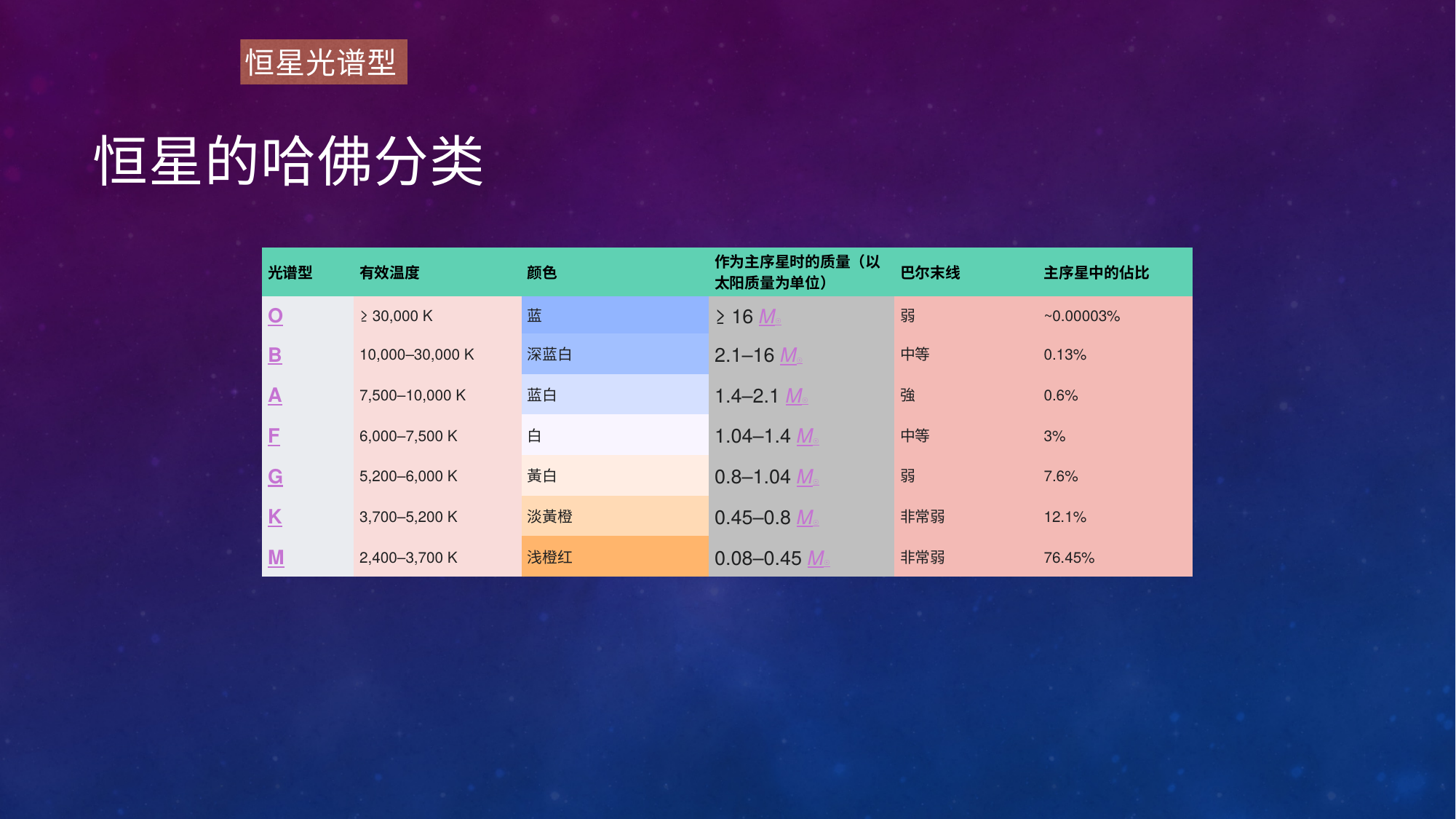

恒星光谱型
# 恒星的哈佛分类
| 光谱型 | 有效温度 | 颜色 | 作为主序星时的质量 （以太阳质量为单位） | 巴尔末线 | 主序星中的佔比 |
| --- | --- | --- | --- | --- | --- |
| O | ≥ 30,000 K | 蓝 | ≥ 16 M☉ | 弱 | ~0.00003% |
| B | 10,000–30,000 K | 深蓝白 | 2.1–16 M☉ | 中等 | 0.13% |
| A | 7,500–10,000 K | 蓝白 | 1.4–2.1 M☉ | 強 | 0.6% |
| F | 6,000–7,500 K | 白 | 1.04–1.4 M☉ | 中等 | 3% |
| G | 5,200–6,000 K | 黃白 | 0.8–1.04 M☉ | 弱 | 7.6% |
| K | 3,700–5,200 K | 淡黃橙 | 0.45–0.8 M☉ | 非常弱 | 12.1% |
| M | 2,400–3,700 K | 浅橙红 | 0.08–0.45 M☉ | 非常弱 | 76.45% |